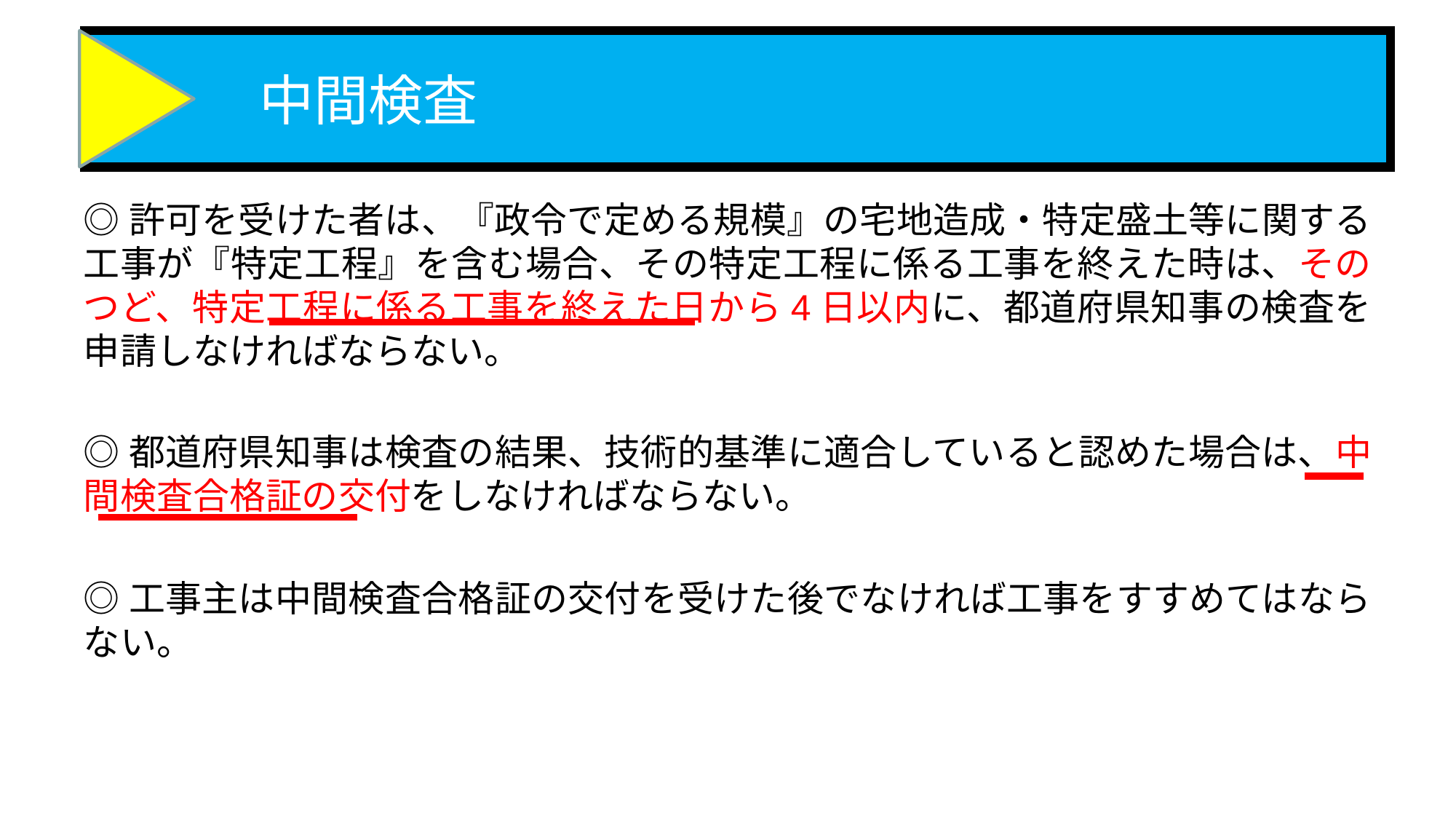

# 中間検査

◎許可を受けた者は、『政令で定める規模』の宅地造成・特定盛土等に関する工事が『特定工程』を含む場合、その特定工程に係る工事を終えた時は、そのつど、特定工程に係る工事を終えた日から4日以内に、都道府県知事の検査を申請しなければならない。

◎都道府県知事は検査の結果、技術的基準に適合していると認めた場合は、中間検査合格証の交付をしなければならない。

◎工事主は中間検査合格証の交付を受けた後でなければ工事をすすめてはならない。